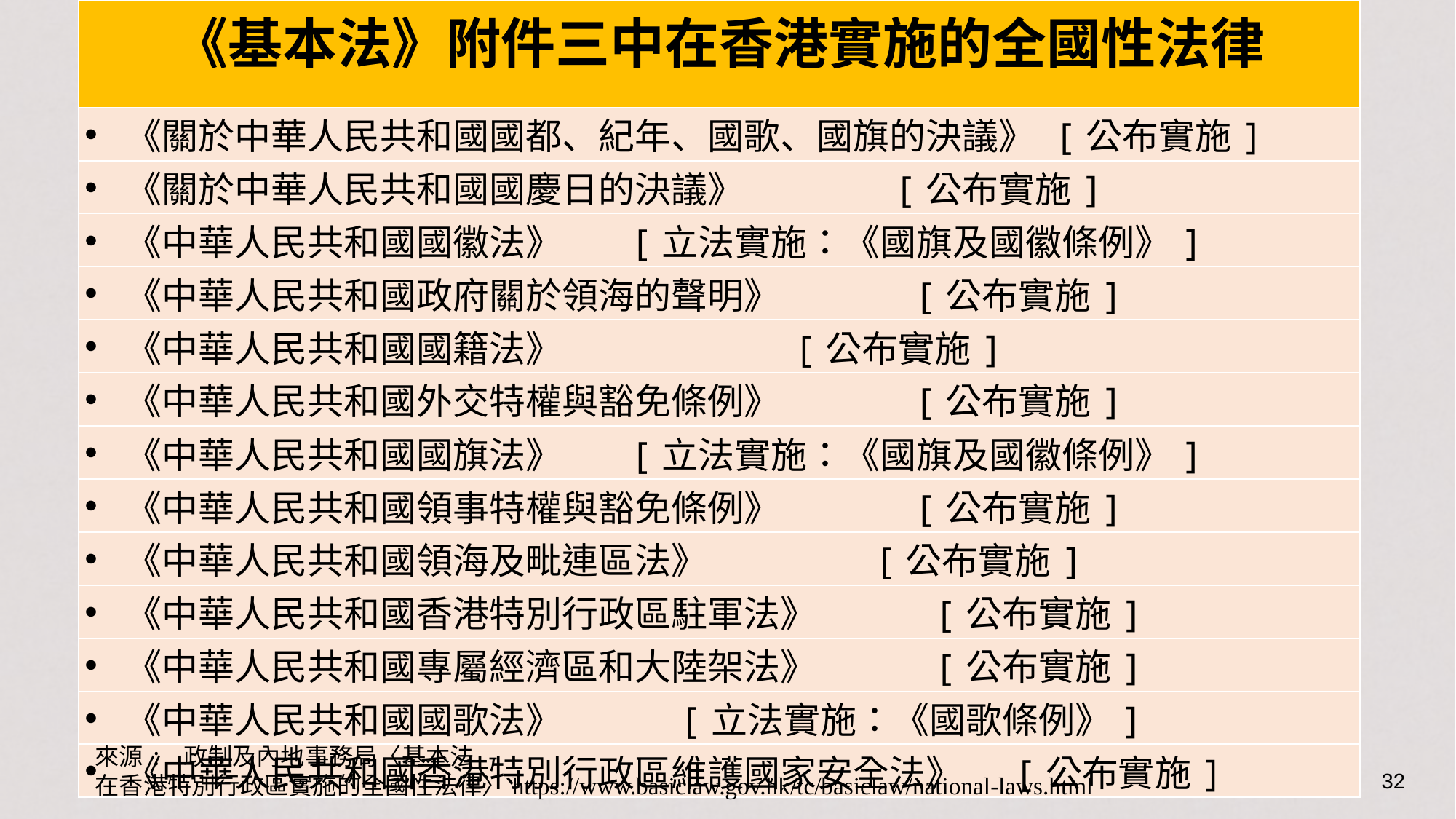

| 《基本法》附件三中在香港實施的全國性法律 |
| --- |
| 《關於中華人民共和國國都、紀年、國歌、國旗的決議》 [公布實施] |
| 《關於中華人民共和國國慶日的決議》 [公布實施] |
| 《中華人民共和國國徽法》 [立法實施：《國旗及國徽條例》] |
| 《中華人民共和國政府關於領海的聲明》 [公布實施] |
| 《中華人民共和國國籍法》 [公布實施] |
| 《中華人民共和國外交特權與豁免條例》 [公布實施] |
| 《中華人民共和國國旗法》 [立法實施：《國旗及國徽條例》] |
| 《中華人民共和國領事特權與豁免條例》 [公布實施] |
| 《中華人民共和國領海及毗連區法》 [公布實施] |
| 《中華人民共和國香港特別行政區駐軍法》 [公布實施] |
| 《中華人民共和國專屬經濟區和大陸架法》 [公布實施] |
| 《中華人民共和國國歌法》 [立法實施：《國歌條例》] |
| 《中華人民共和國香港特別行政區維護國家安全法》 [公布實施] |
來源: 政制及內地事務局〈基本法 - 在香港特別行政區實施的全國性法律〉https://www.basiclaw.gov.hk/tc/basiclaw/national-laws.html
32